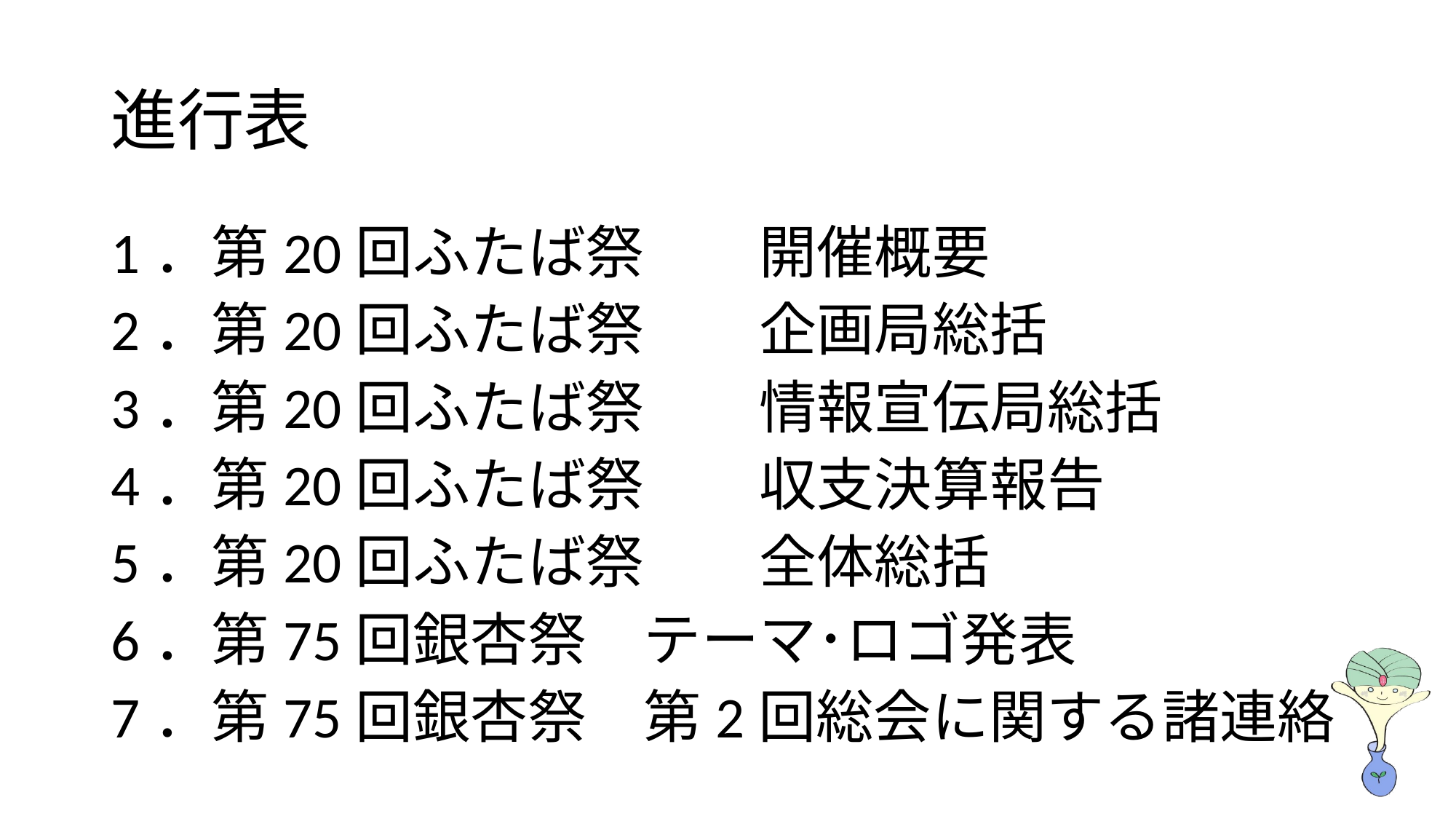

# 進行表
1．第20回ふたば祭　　開催概要
2．第20回ふたば祭　　企画局総括
3．第20回ふたば祭　　情報宣伝局総括
4．第20回ふたば祭　　収支決算報告
5．第20回ふたば祭　　全体総括
6．第75回銀杏祭　テーマ･ロゴ発表
7．第75回銀杏祭　第2回総会に関する諸連絡